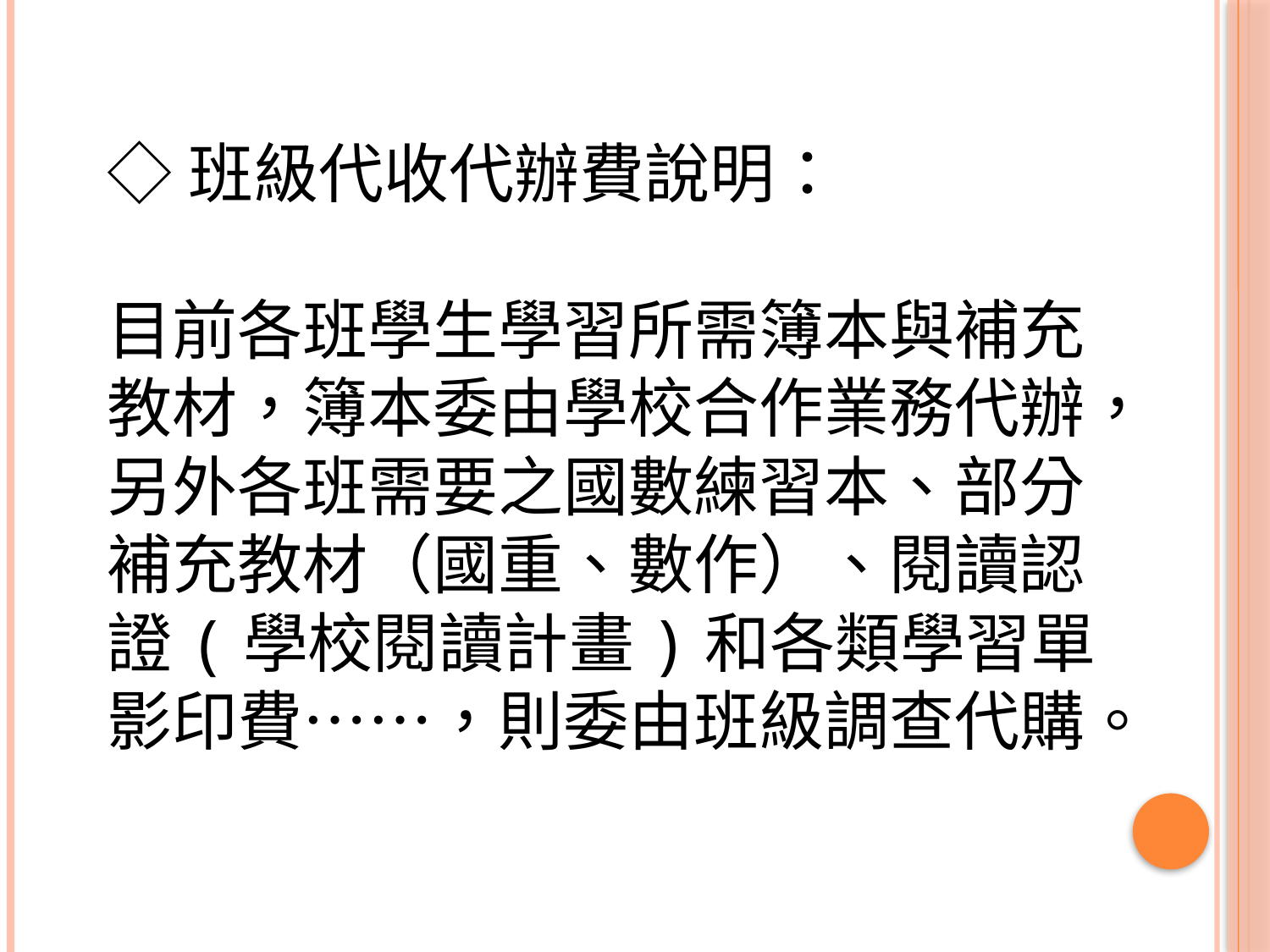

◇班級代收代辦費說明：

目前各班學生學習所需簿本與補充教材，簿本委由學校合作業務代辦，另外各班需要之國數練習本、部分補充教材（國重、數作）、閱讀認證(學校閱讀計畫)和各類學習單影印費……，則委由班級調查代購。